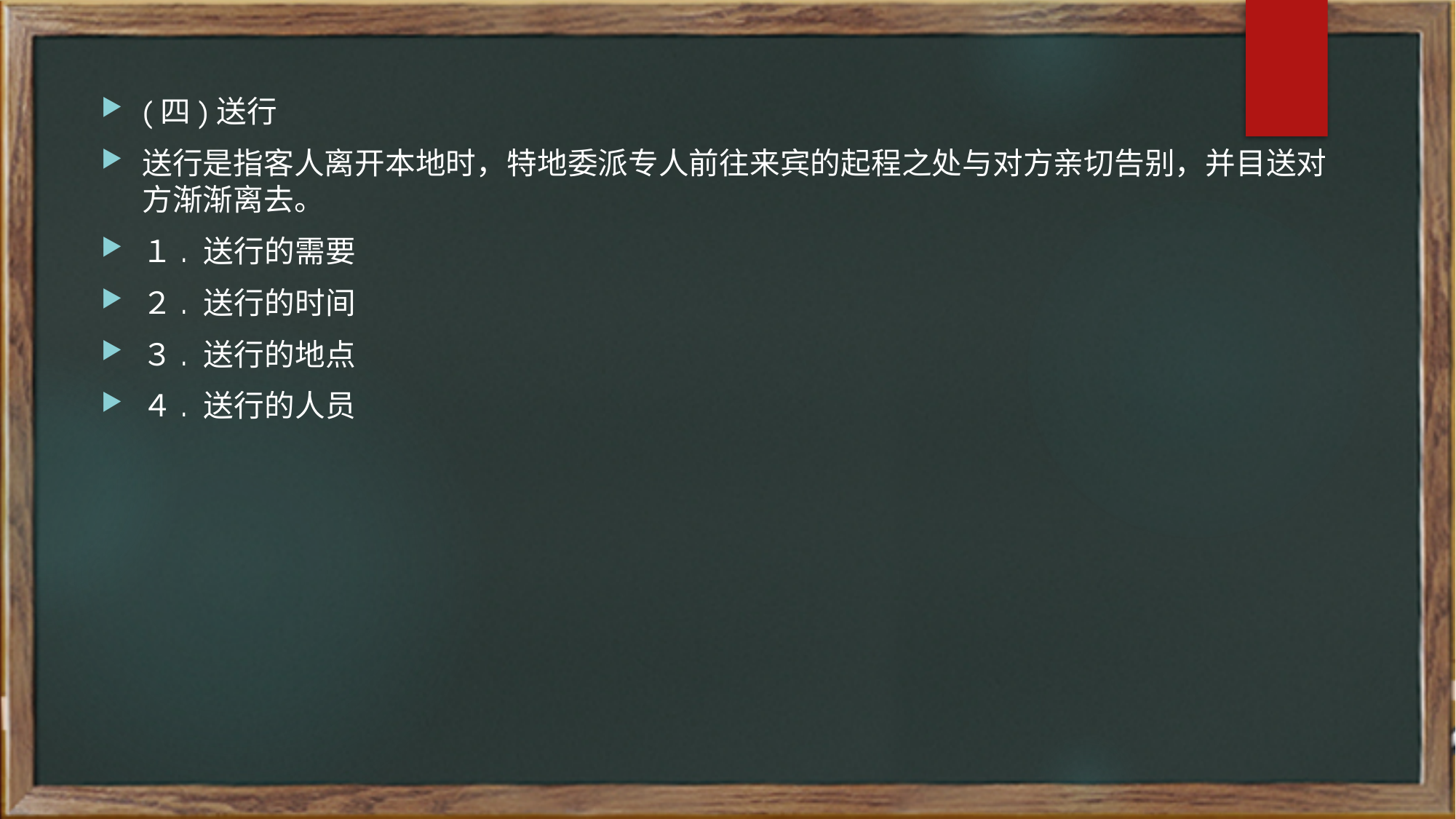

(四)送行
送行是指客人离开本地时，特地委派专人前往来宾的起程之处与对方亲切告别，并目送对方渐渐离去。
１. 送行的需要
２. 送行的时间
３. 送行的地点
４. 送行的人员